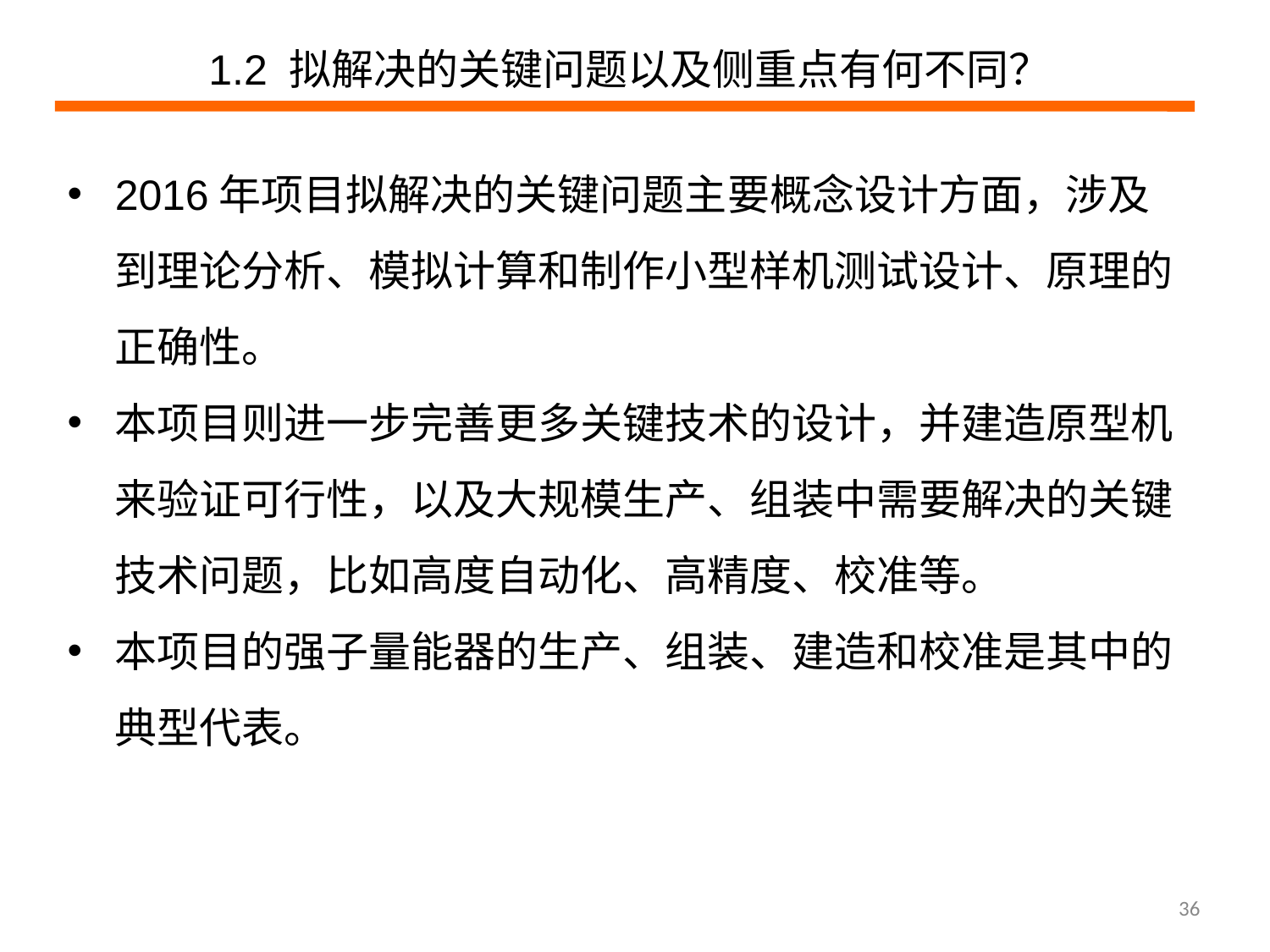

1.2 拟解决的关键问题以及侧重点有何不同？

2016年项目拟解决的关键问题主要概念设计方面，涉及到理论分析、模拟计算和制作小型样机测试设计、原理的正确性。
本项目则进一步完善更多关键技术的设计，并建造原型机来验证可行性，以及大规模生产、组装中需要解决的关键技术问题，比如高度自动化、高精度、校准等。
本项目的强子量能器的生产、组装、建造和校准是其中的典型代表。
36